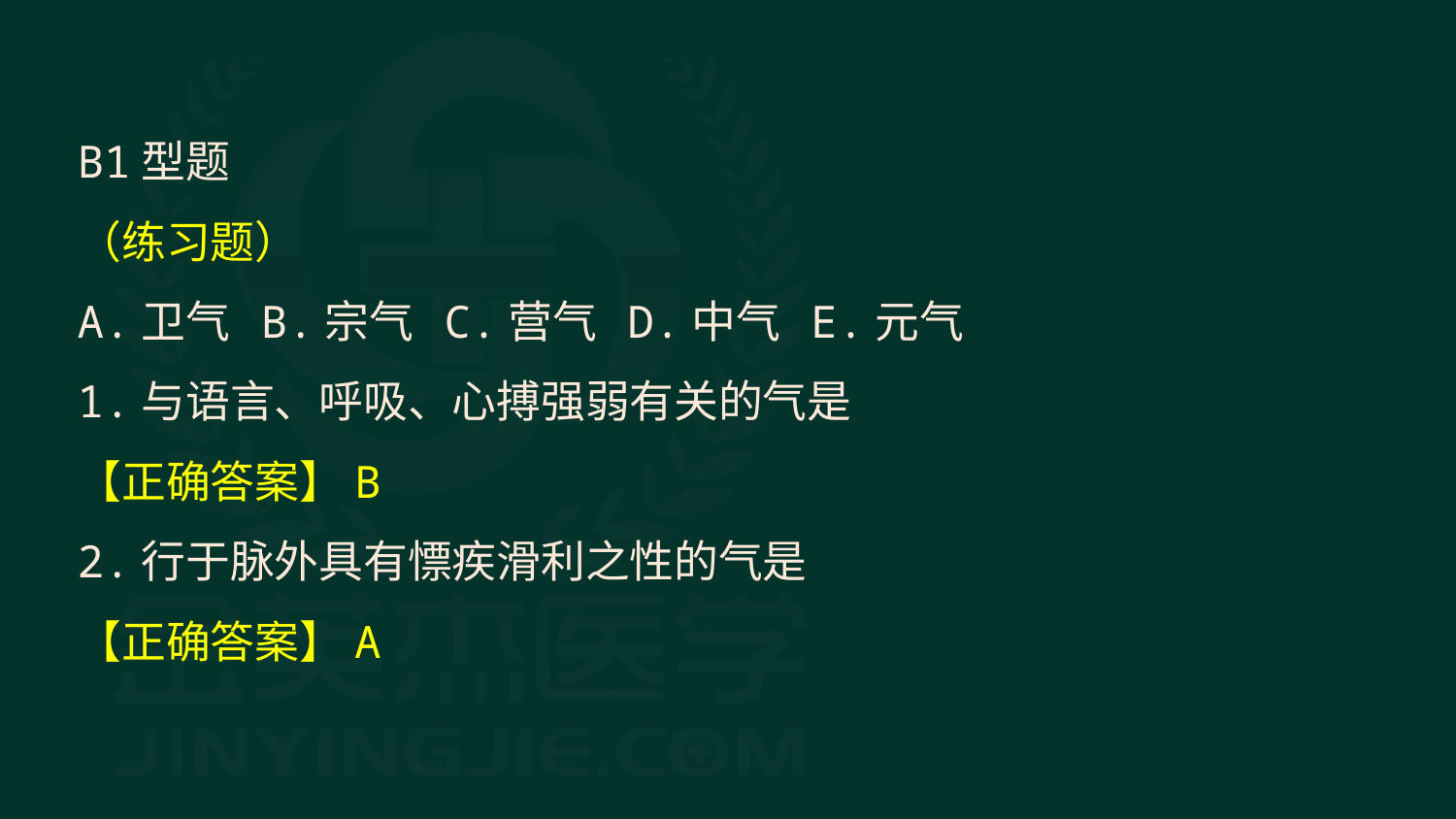

B1型题
（练习题）
A.卫气  B.宗气  C.营气  D.中气  E.元气
1.与语言、呼吸、心搏强弱有关的气是
【正确答案】B
2.行于脉外具有慓疾滑利之性的气是
【正确答案】A